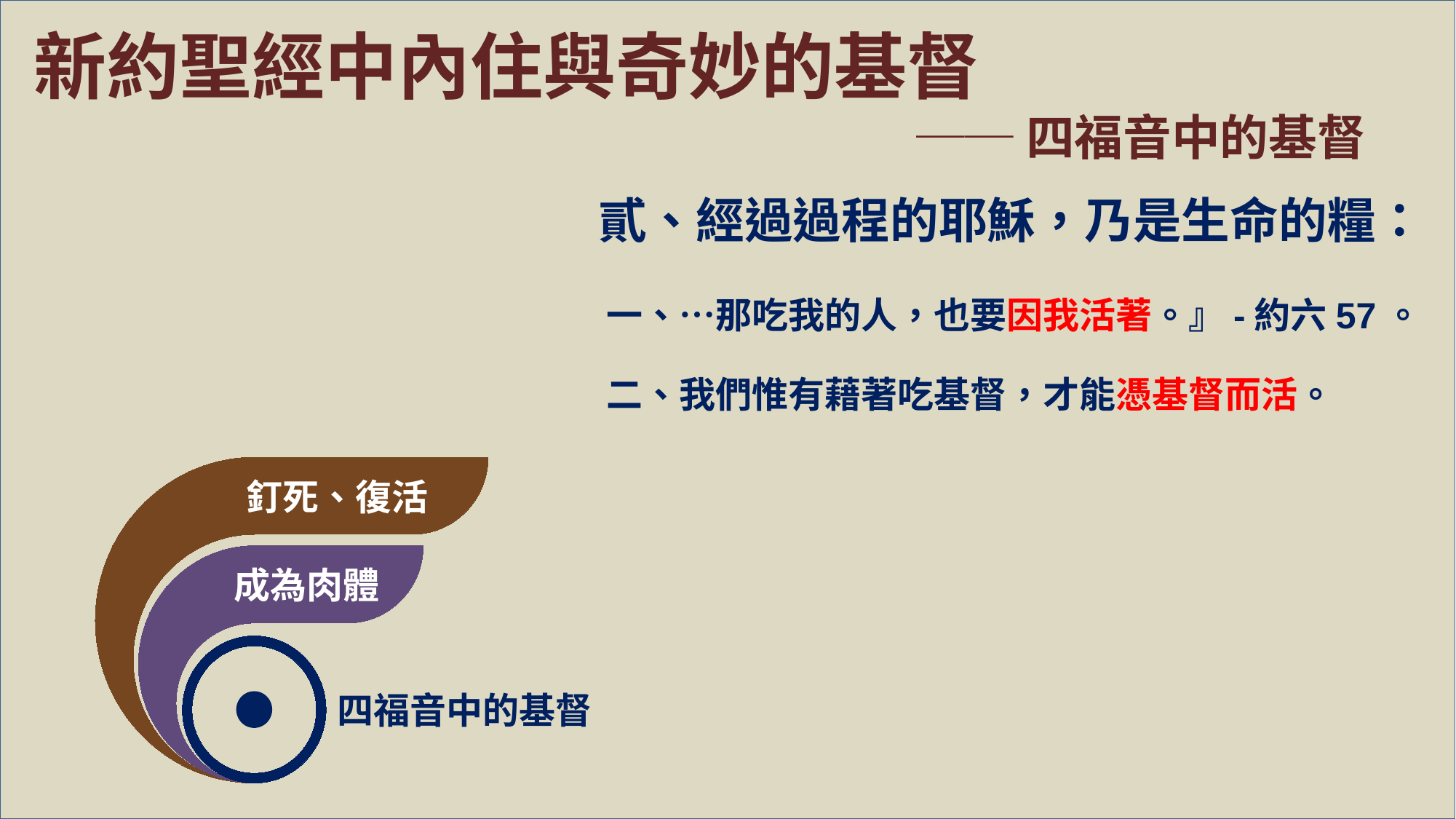

新約聖經中內住與奇妙的基督
      ──四福音中的基督

貳、經過過程的耶穌，乃是生命的糧：
一、…那吃我的人，也要因我活著。』-約六57。
二、我們惟有藉著吃基督，才能憑基督而活。

釘死、復活

成為肉體

四福音中的基督